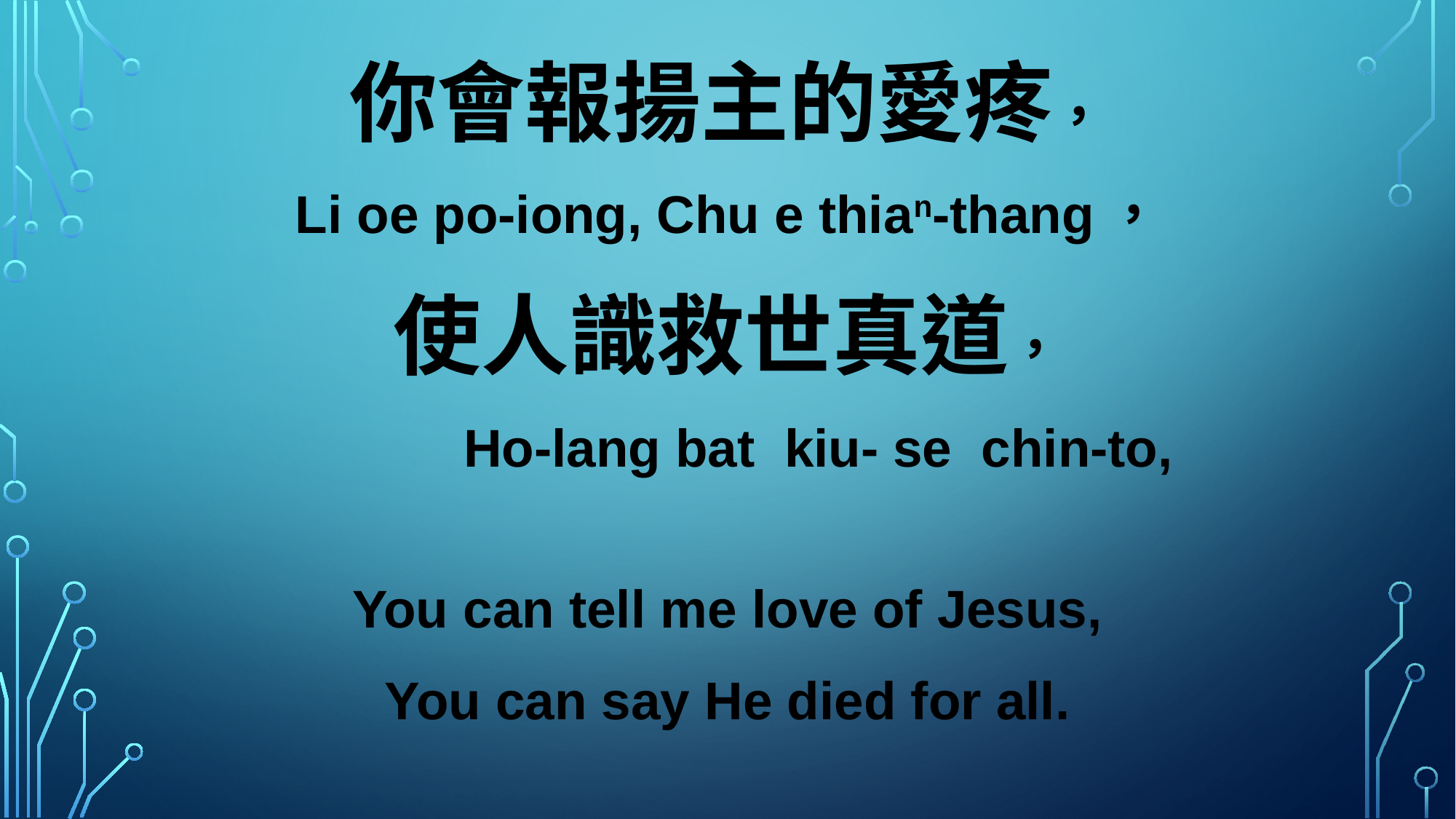

你會報揚主的愛疼，
Li oe po-iong, Chu e thian-thang，
使人識救世真道，
                      Ho-lang bat  kiu- se  chin-to,

You can tell me love of Jesus,
You can say He died for all.